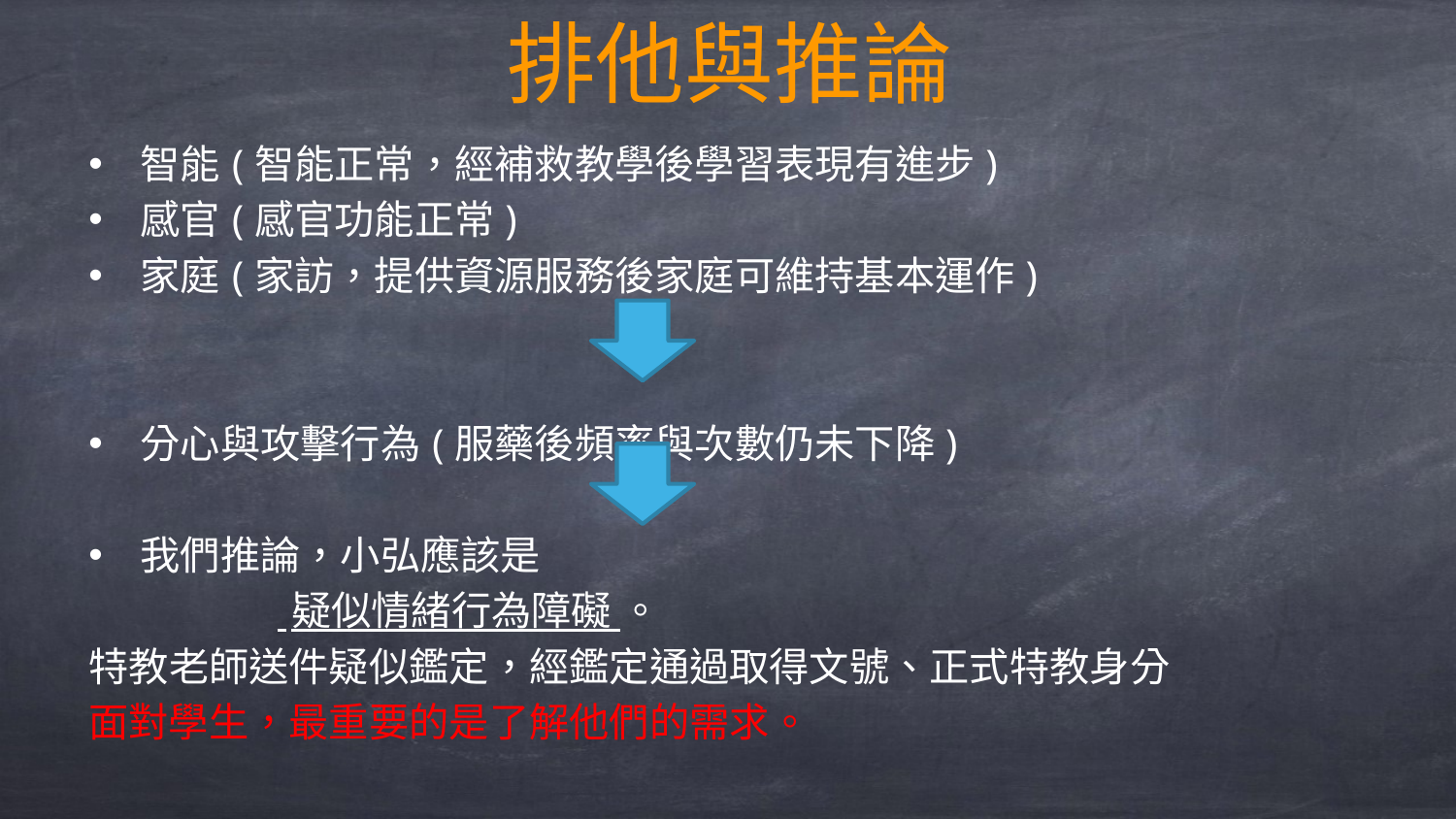

# 排他與推論
智能(智能正常，經補救教學後學習表現有進步)
感官(感官功能正常)
家庭(家訪，提供資源服務後家庭可維持基本運作)

分心與攻擊行為(服藥後頻率與次數仍未下降)

我們推論，小弘應該是
                      疑似情緒行為障礙 。
特教老師送件疑似鑑定，經鑑定通過取得文號、正式特教身分
面對學生，最重要的是了解他們的需求。